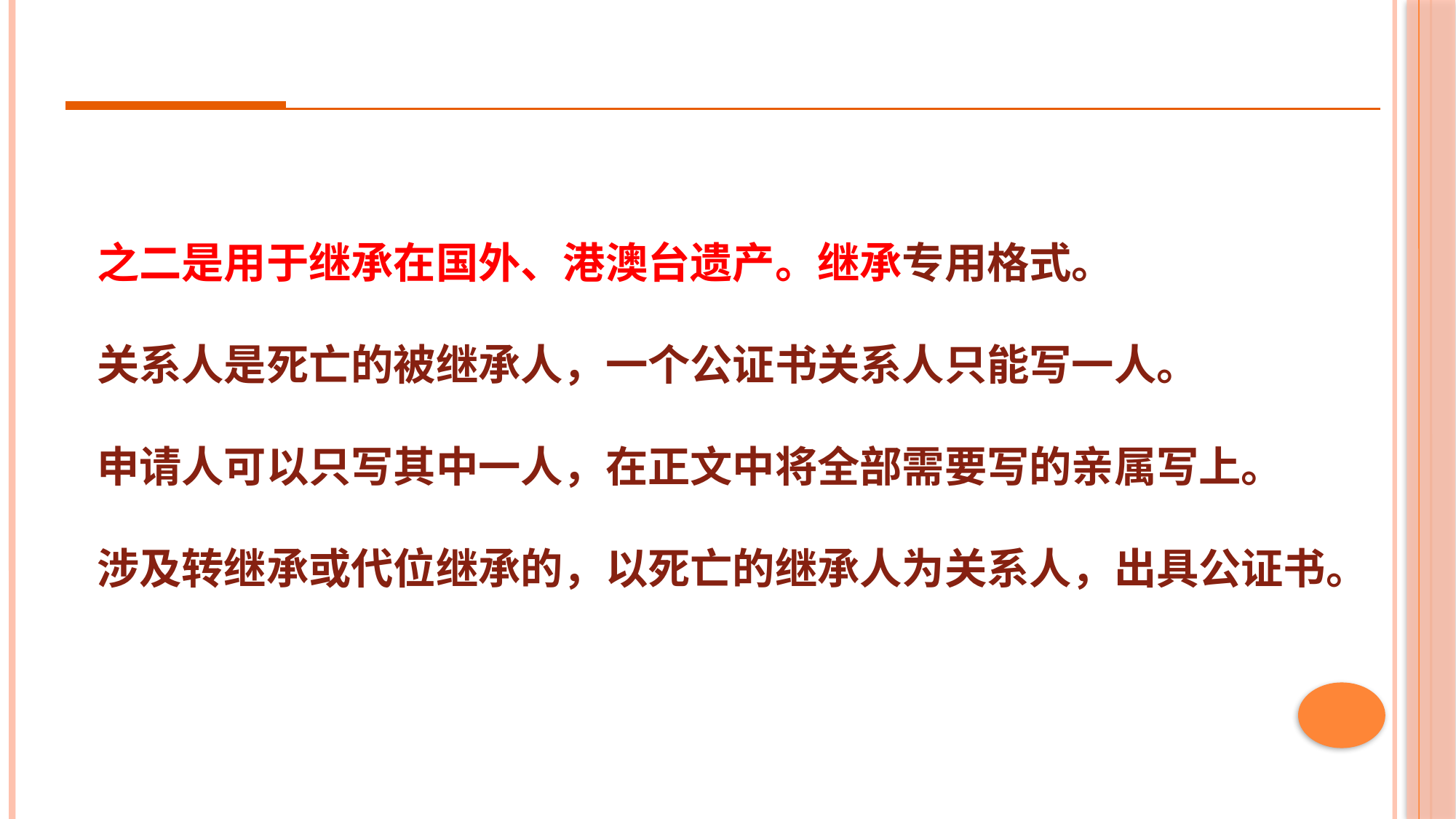

之二是用于继承在国外、港澳台遗产。继承专用格式。

关系人是死亡的被继承人，一个公证书关系人只能写一人。

申请人可以只写其中一人，在正文中将全部需要写的亲属写上。

涉及转继承或代位继承的，以死亡的继承人为关系人，出具公证书。